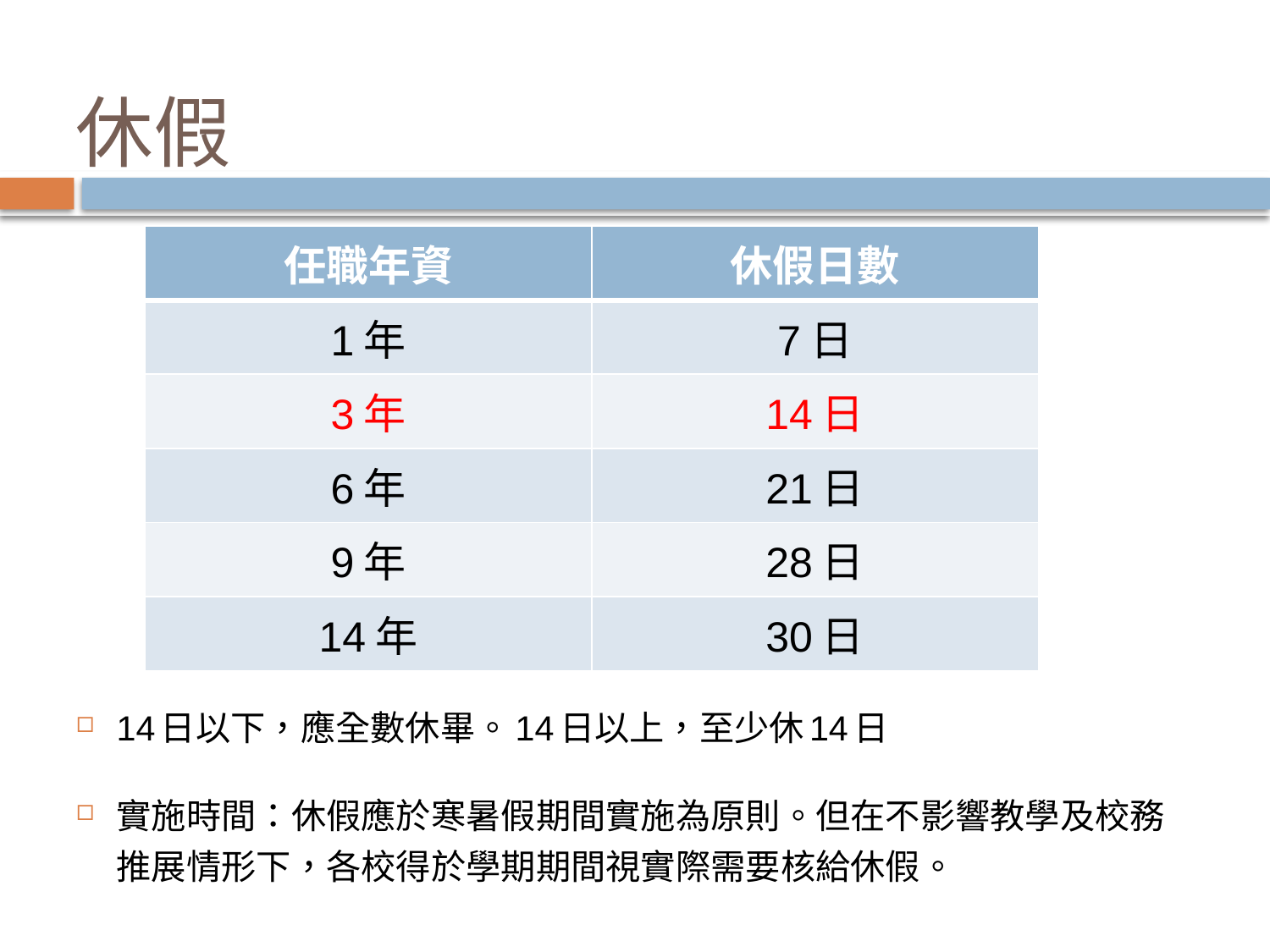

# 休假

14日以下，應全數休畢。14日以上，至少休14日

實施時間：休假應於寒暑假期間實施為原則。但在不影響教學及校務推展情形下，各校得於學期期間視實際需要核給休假。

| 任職年資 | 休假日數 |
| --- | --- |
| 1年 | 7日 |
| 3年 | 14日 |
| 6年 | 21日 |
| 9年 | 28日 |
| 14年 | 30日 |